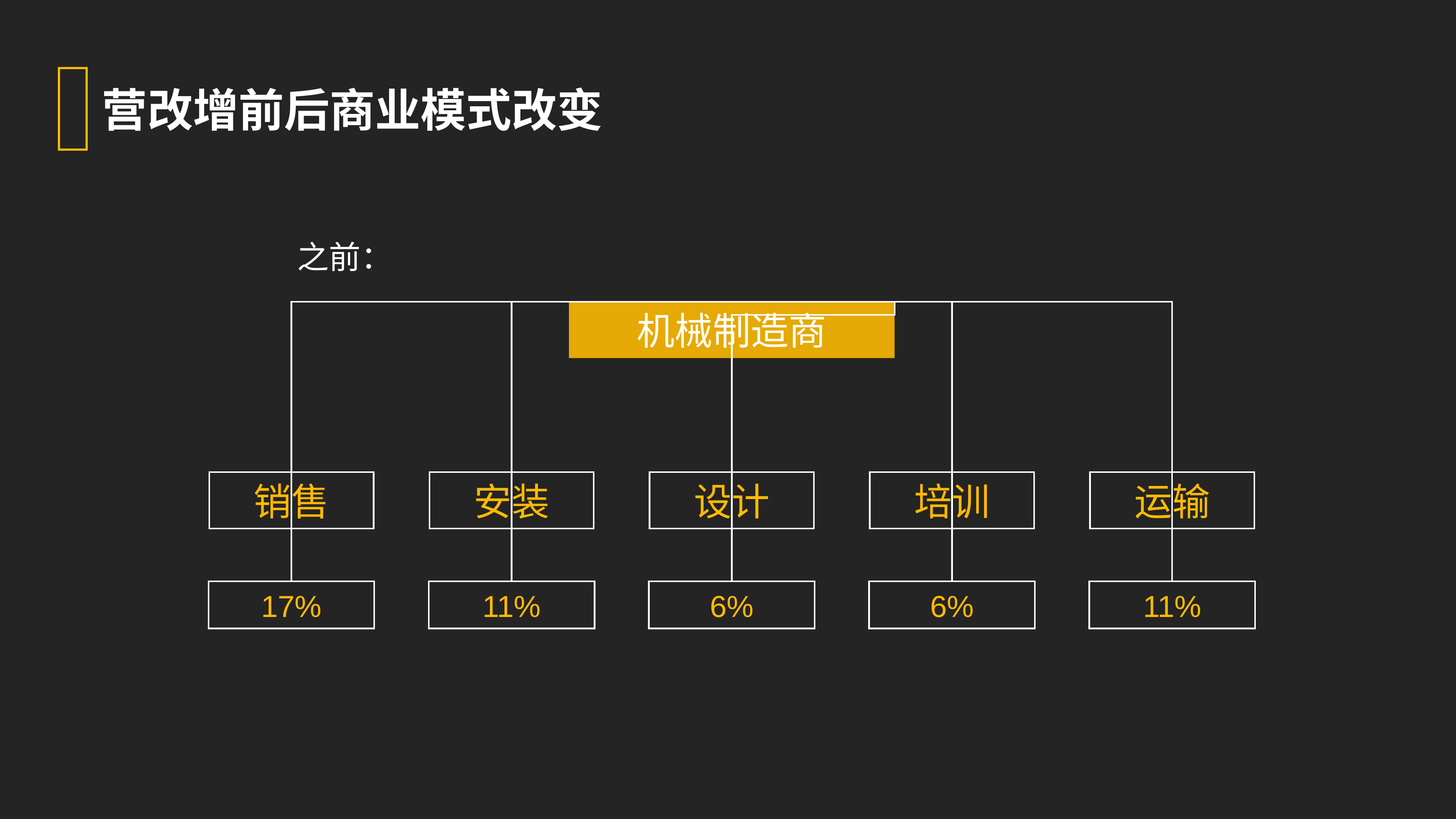

营改增前后商业模式改变
之前：
机械制造商
销售
安装
设计
培训
运输
17%
11%
6%
6%
11%